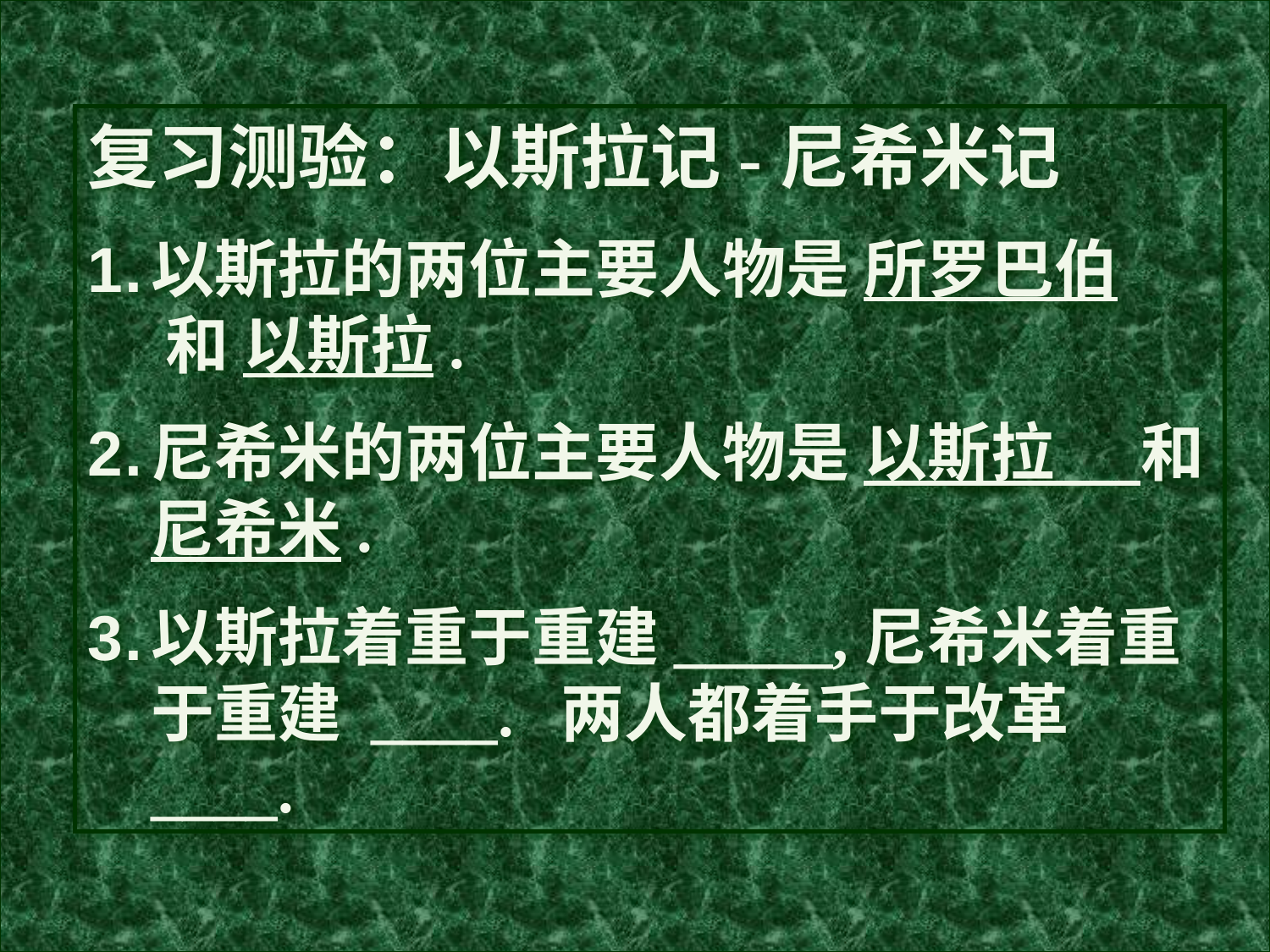

复习测验：以斯拉记-尼希米记
以斯拉的两位主要人物是 所罗巴伯        和 以斯拉.
尼希米的两位主要人物是 以斯拉      和 尼希米.
以斯拉着重于重建_____,尼希米着重于重建 ____.  两人都着手于改革 ____.